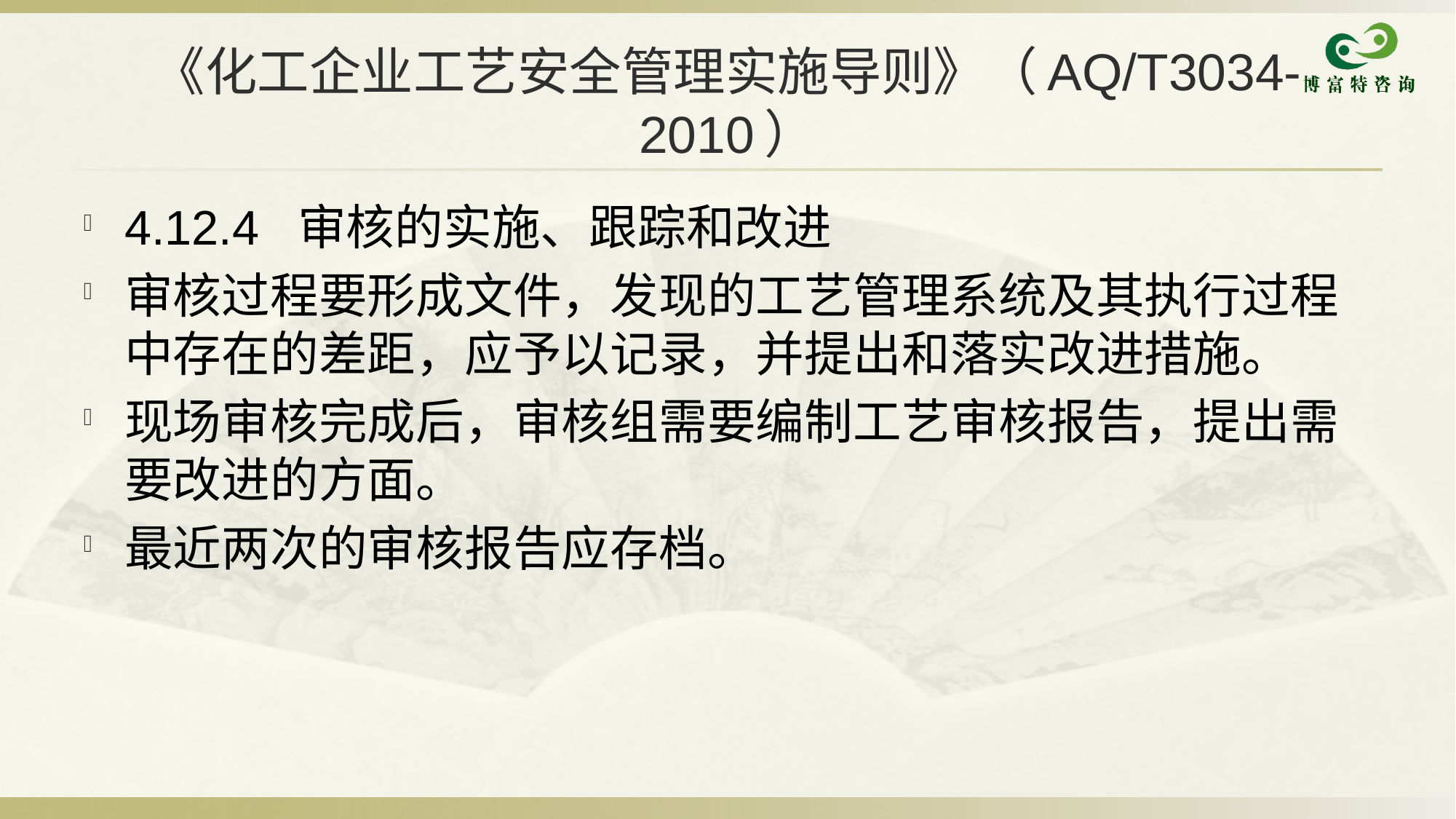

# 《化工企业工艺安全管理实施导则》（AQ/T3034-2010）
4.12.4  审核的实施、跟踪和改进
审核过程要形成文件，发现的工艺管理系统及其执行过程中存在的差距，应予以记录，并提出和落实改进措施。
现场审核完成后，审核组需要编制工艺审核报告，提出需要改进的方面。
最近两次的审核报告应存档。